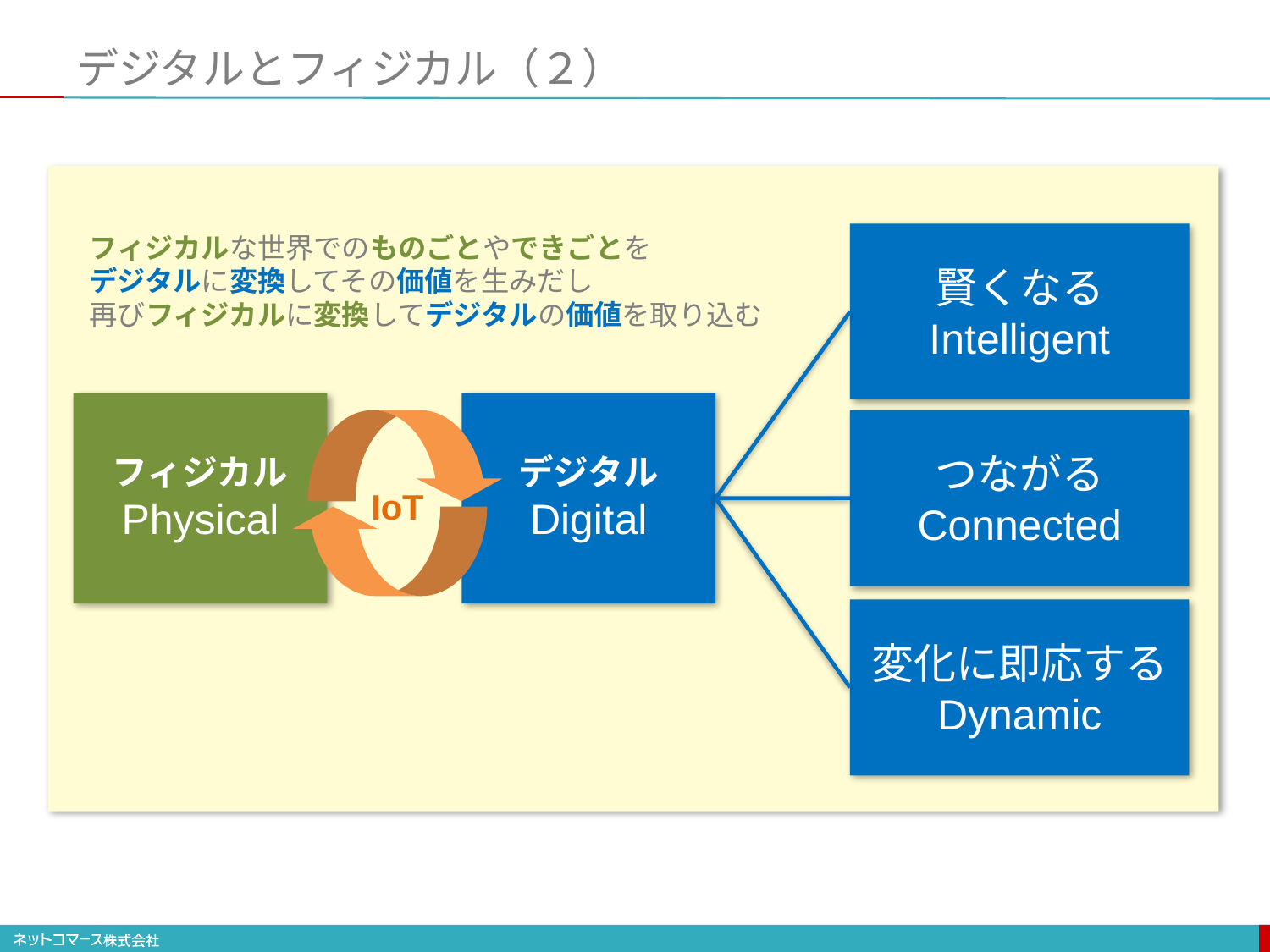

# デジタルとフィジカル（２）

フィジカルな世界でのものごとやできごとを
デジタルに変換してその価値を生みだし
再びフィジカルに変換してデジタルの価値を取り込む
賢くなる
Intelligent

つながる
Connected

フィジカル
Physical
デジタル
Digital
IoT

変化に即応する
Dynamic